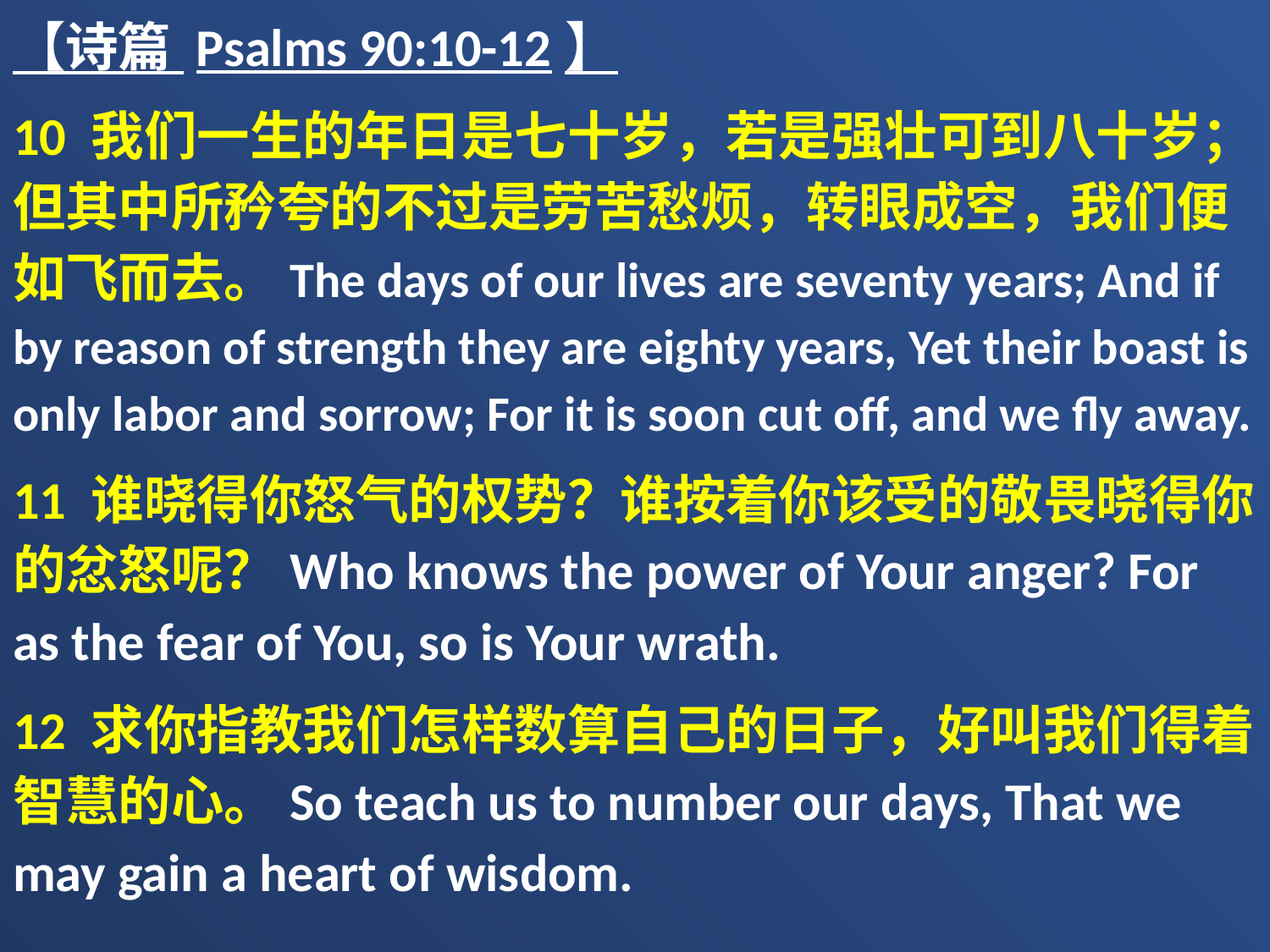

【诗篇 Psalms 90:10-12】
10 我们一生的年日是七十岁，若是强壮可到八十岁；但其中所矜夸的不过是劳苦愁烦，转眼成空，我们便如飞而去。The days of our lives are seventy years; And if by reason of strength they are eighty years, Yet their boast is only labor and sorrow; For it is soon cut off, and we fly away.
11 谁晓得你怒气的权势？谁按着你该受的敬畏晓得你的忿怒呢？Who knows the power of Your anger? For as the fear of You, so is Your wrath.
12 求你指教我们怎样数算自己的日子，好叫我们得着智慧的心。So teach us to number our days, That we may gain a heart of wisdom.